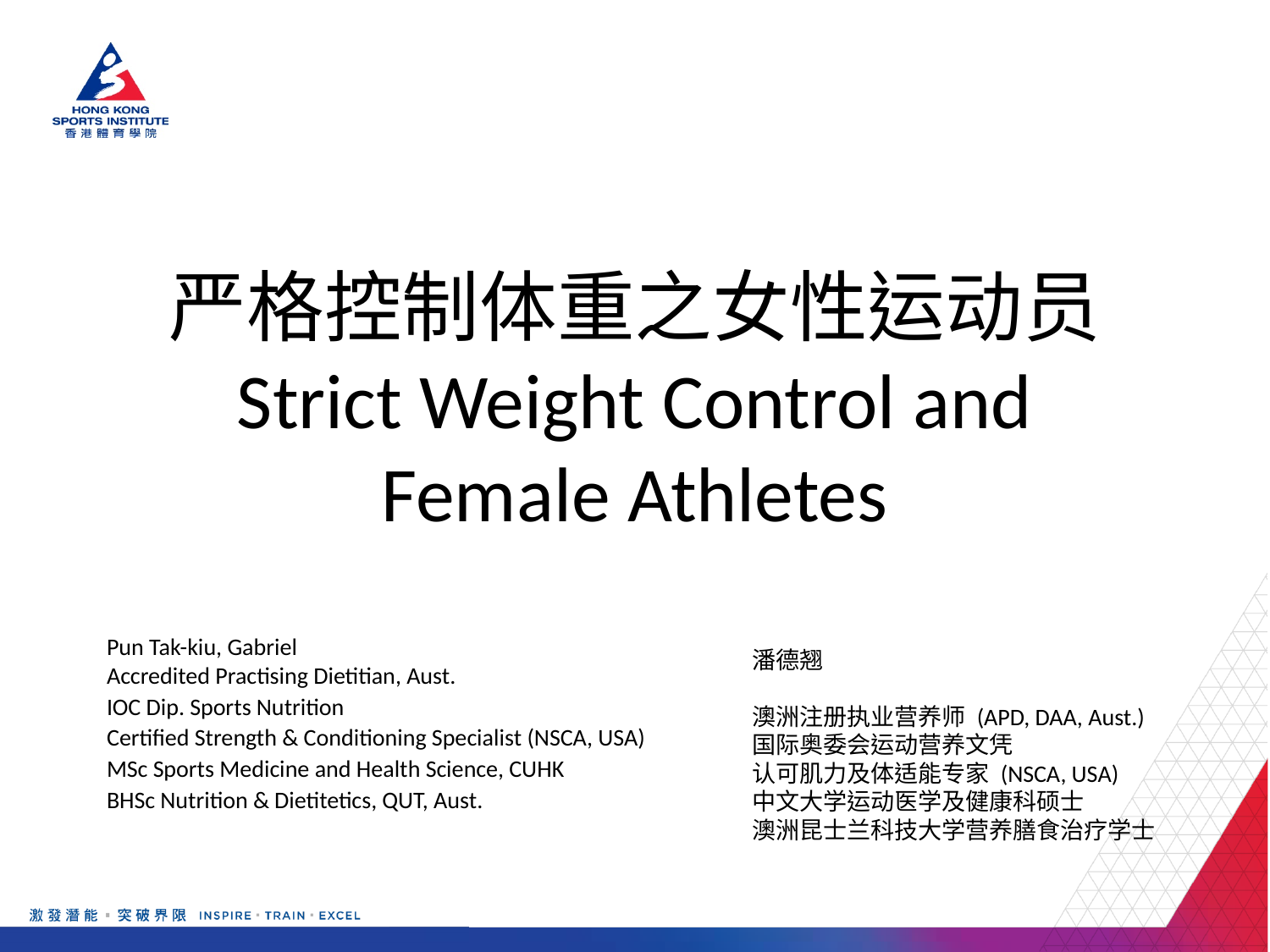

# 严格控制体重之女性运动员 Strict Weight Control and Female Athletes
Pun Tak-kiu, Gabriel
Accredited Practising Dietitian, Aust.
IOC Dip. Sports Nutrition
Certified Strength & Conditioning Specialist (NSCA, USA)
MSc Sports Medicine and Health Science, CUHK
BHSc Nutrition & Dietitetics, QUT, Aust.
潘德翘

澳洲注册执业营养师 (APD, DAA, Aust.)
国际奥委会运动营养文凭
认可肌力及体适能专家 (NSCA, USA)
中文大学运动医学及健康科硕士
澳洲昆士兰科技大学营养膳食治疗学士